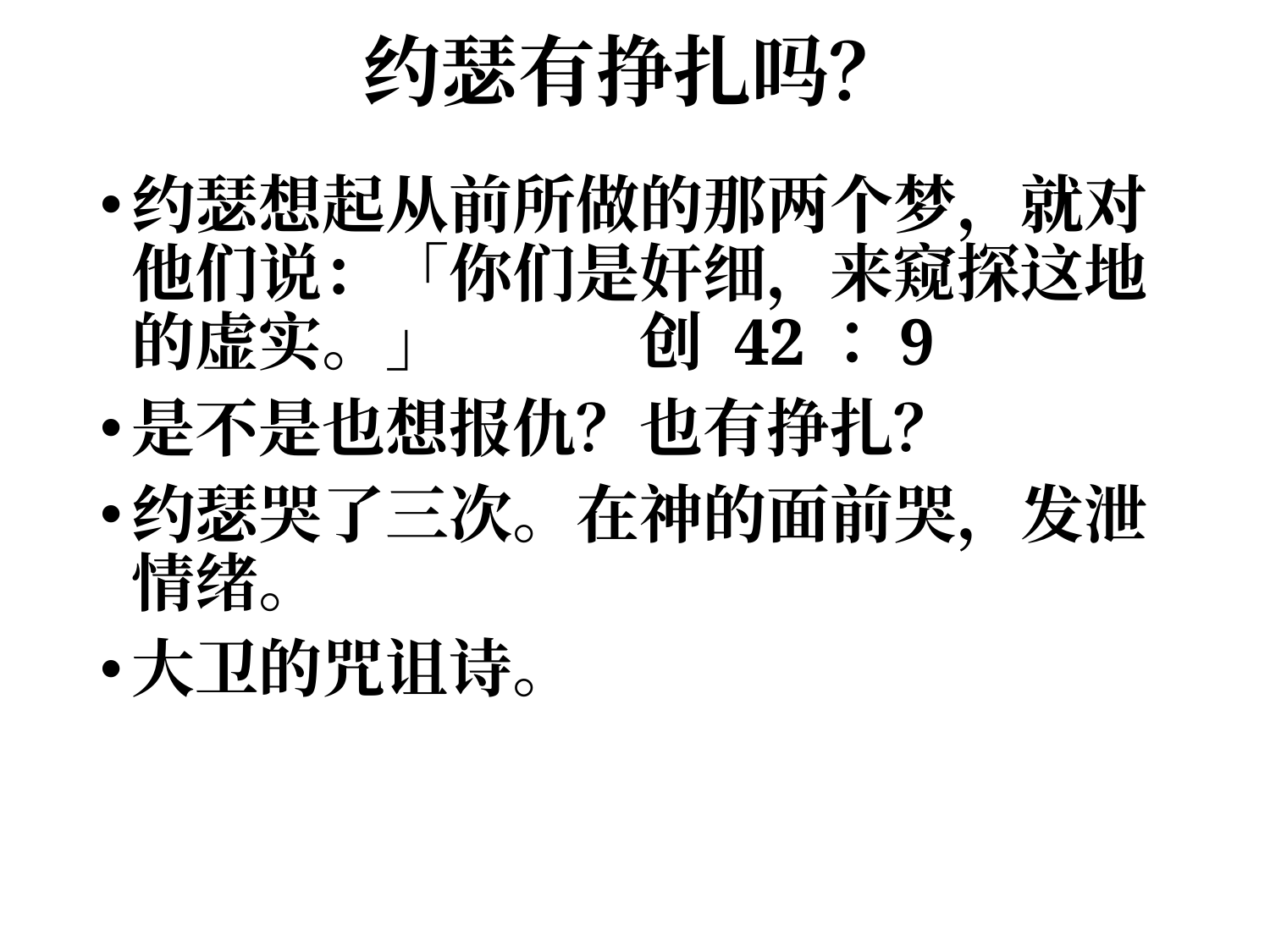

# 约瑟有挣扎吗？
约瑟想起从前所做的那两个梦，就对他们说：「你们是奸细，来窥探这地的虚实。」 		创 42：9
是不是也想报仇？也有挣扎？
约瑟哭了三次。在神的面前哭，发泄情绪。
大卫的咒诅诗。